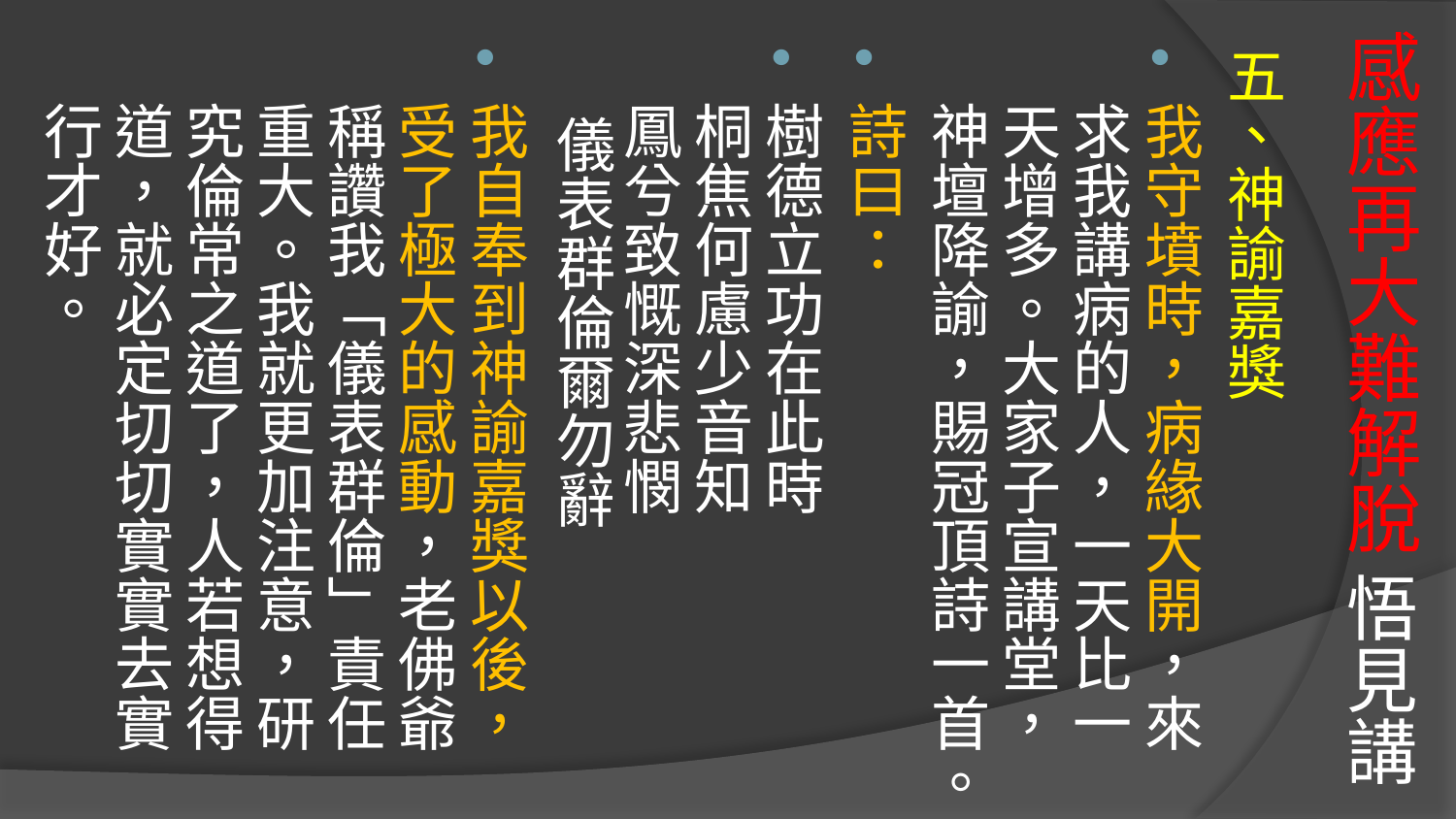

# 感應再大難解脫 悟見講
五、神諭嘉獎
我守墳時，病緣大開，來求我講病的人，一天比一天增多。大家子宣講堂，神壇降諭，賜冠頂詩一首。
詩曰：
樹德立功在此時                桐焦何慮少音知
鳳兮致慨深悲憫                     儀表群倫爾勿辭
我自奉到神諭嘉獎以後，受了極大的感動，老佛爺稱讚我「儀表群倫」責任重大。我就更加注意，研究倫常之道了，人若想得道，就必定切切實實去實行才好。